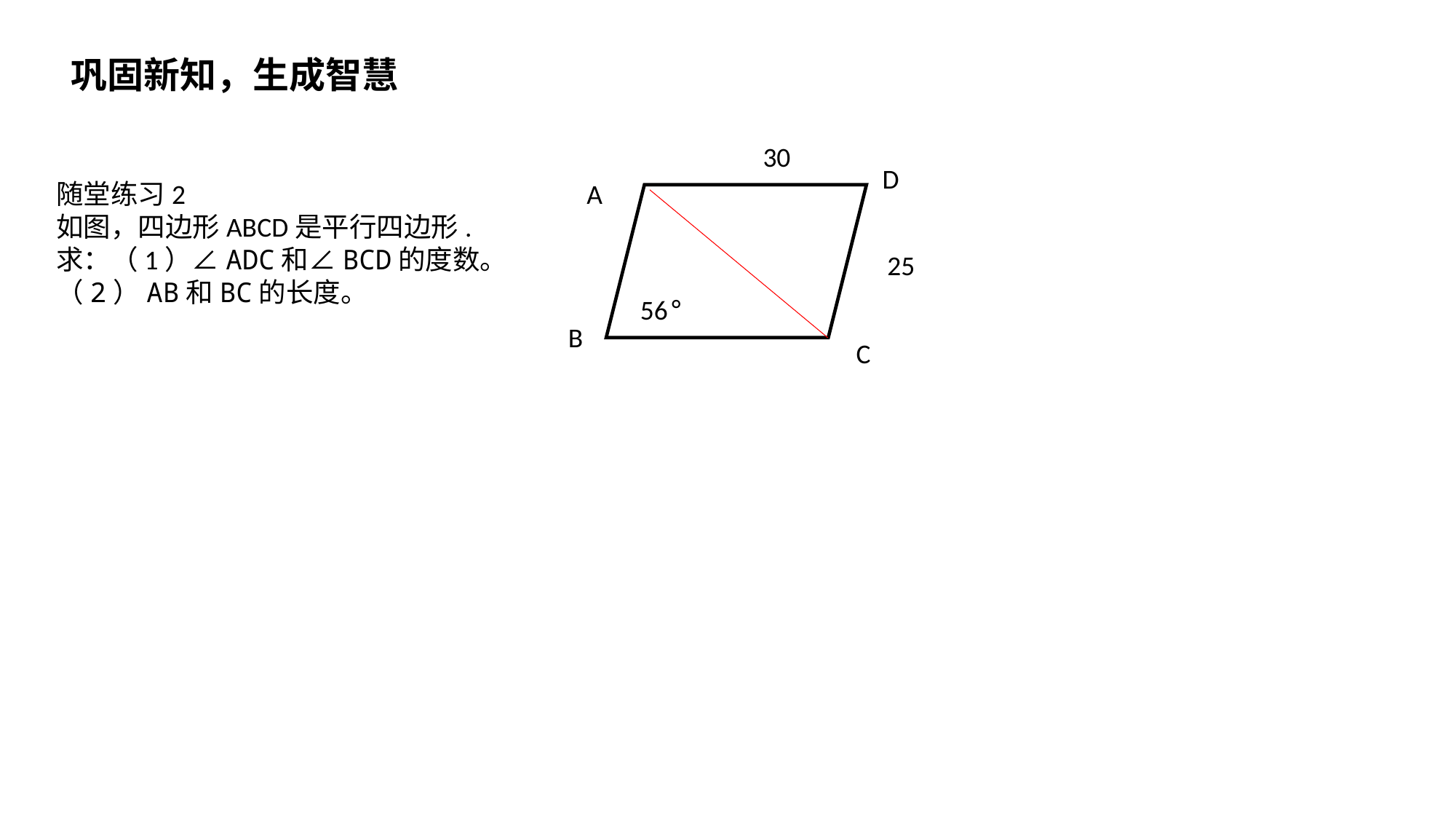

巩固新知，生成智慧
30
D
随堂练习2
如图，四边形ABCD是平行四边形.
求：（1）∠ADC和∠BCD的度数。
（2）AB和BC的长度。
A

25
56°
B
C